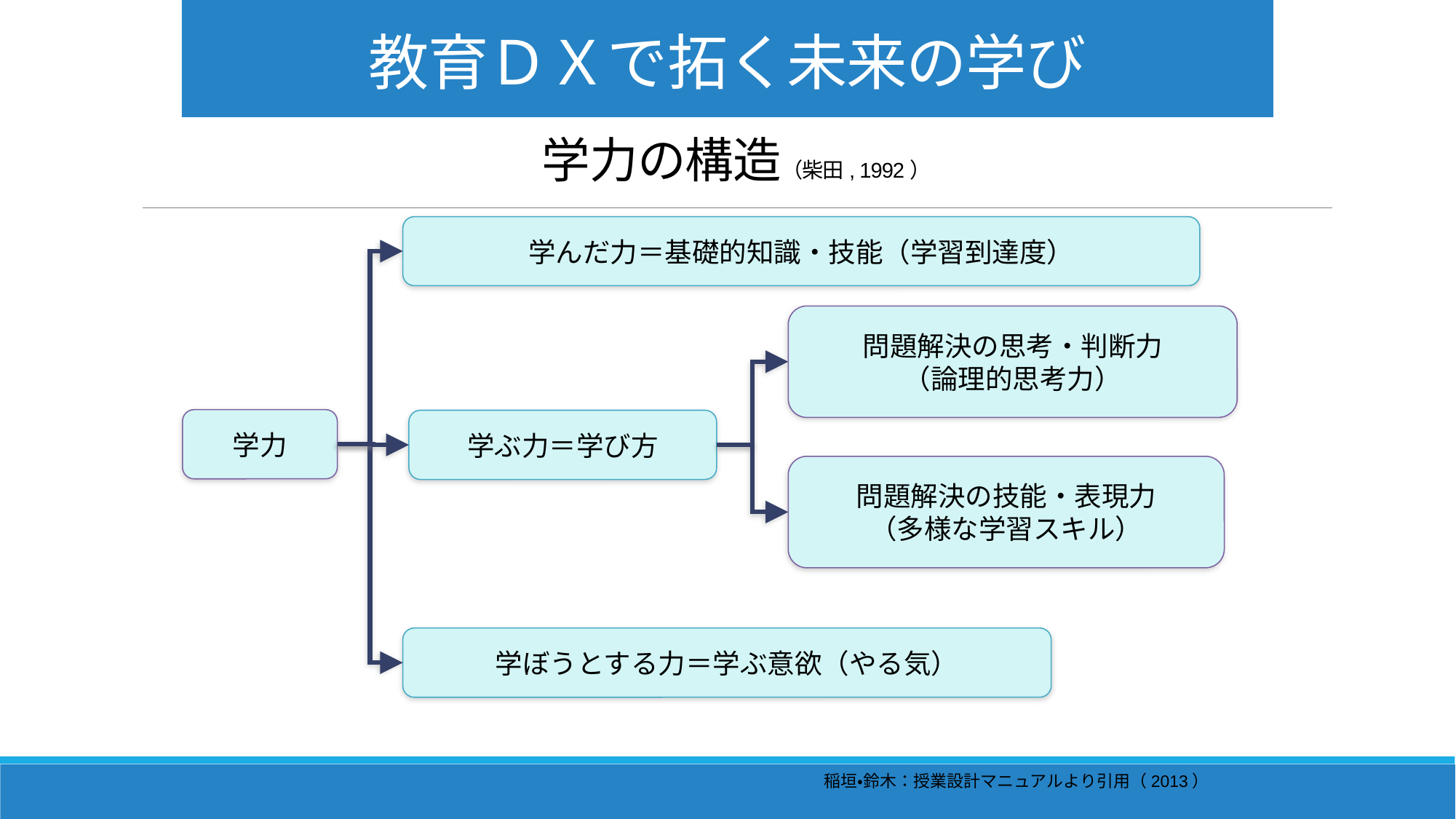

教育ＤＸで拓く未来の学び
# 学力の構造（柴田, 1992）
学んだ力＝基礎的知識・技能（学習到達度）
問題解決の思考・判断力
（論理的思考力）
学力
学ぶ力＝学び方
問題解決の技能・表現力
（多様な学習スキル）
学ぼうとする力＝学ぶ意欲（やる気）
稲垣・鈴木：授業設計マニュアルより引用（2013）